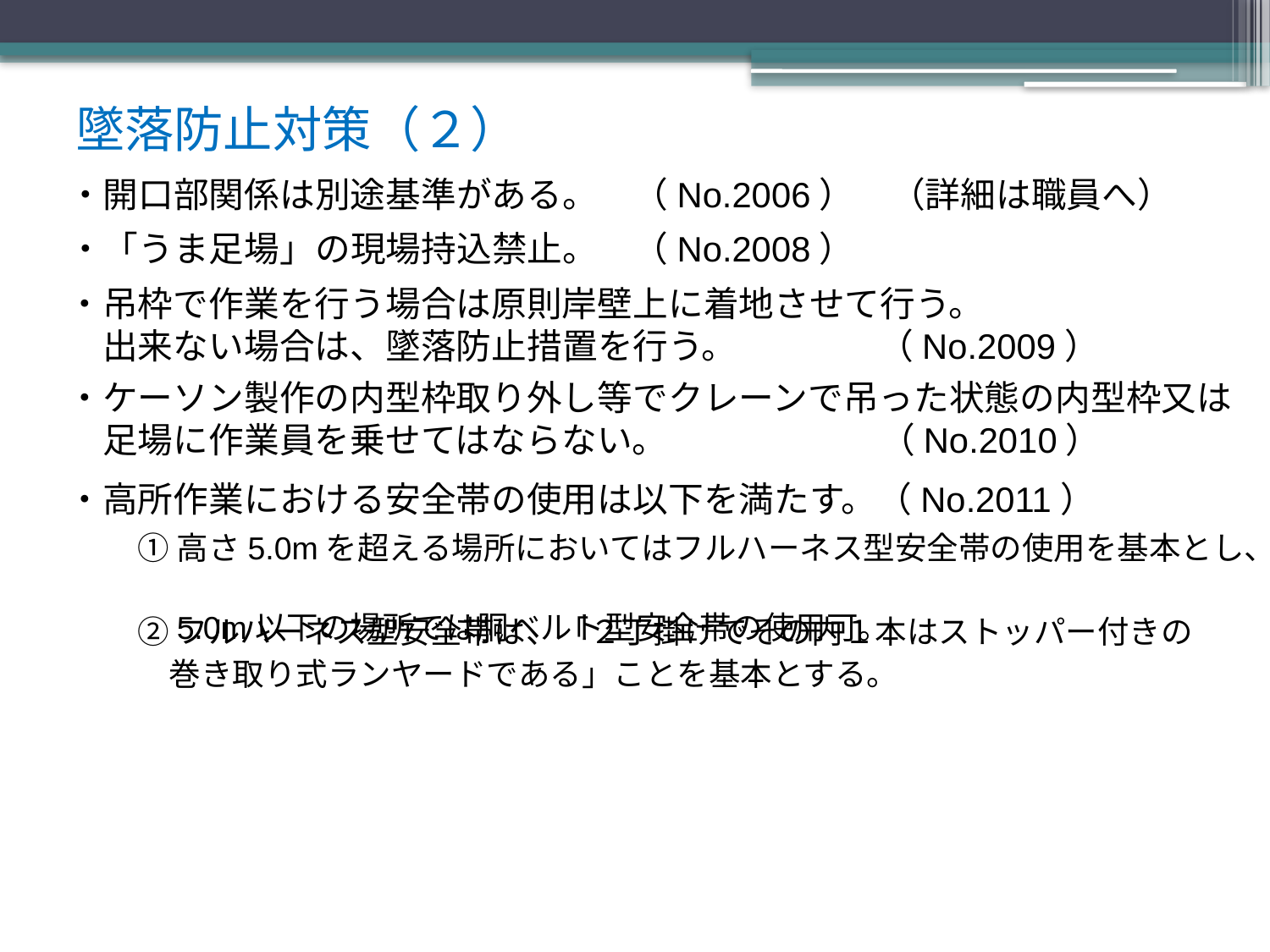

墜落防止対策（２）
・開口部関係は別途基準がある。　（No.2006）　（詳細は職員へ）
・「うま足場」の現場持込禁止。　（No.2008）
・吊枠で作業を行う場合は原則岸壁上に着地させて行う。
　出来ない場合は、墜落防止措置を行う。　　　　（No.2009）

・ケーソン製作の内型枠取り外し等でクレーンで吊った状態の内型枠又は
　足場に作業員を乗せてはならない。　　　　　　（No.2010）

・高所作業における安全帯の使用は以下を満たす。（No.2011）
①高さ5.0mを超える場所においてはフルハーネス型安全帯の使用を基本とし、
　5.0m以下の場所では胴ベルト型安全帯の使用可。
②フルハーネス型安全帯は、「２丁掛けでその内１本はストッパー付きの
　巻き取り式ランヤードである」ことを基本とする。